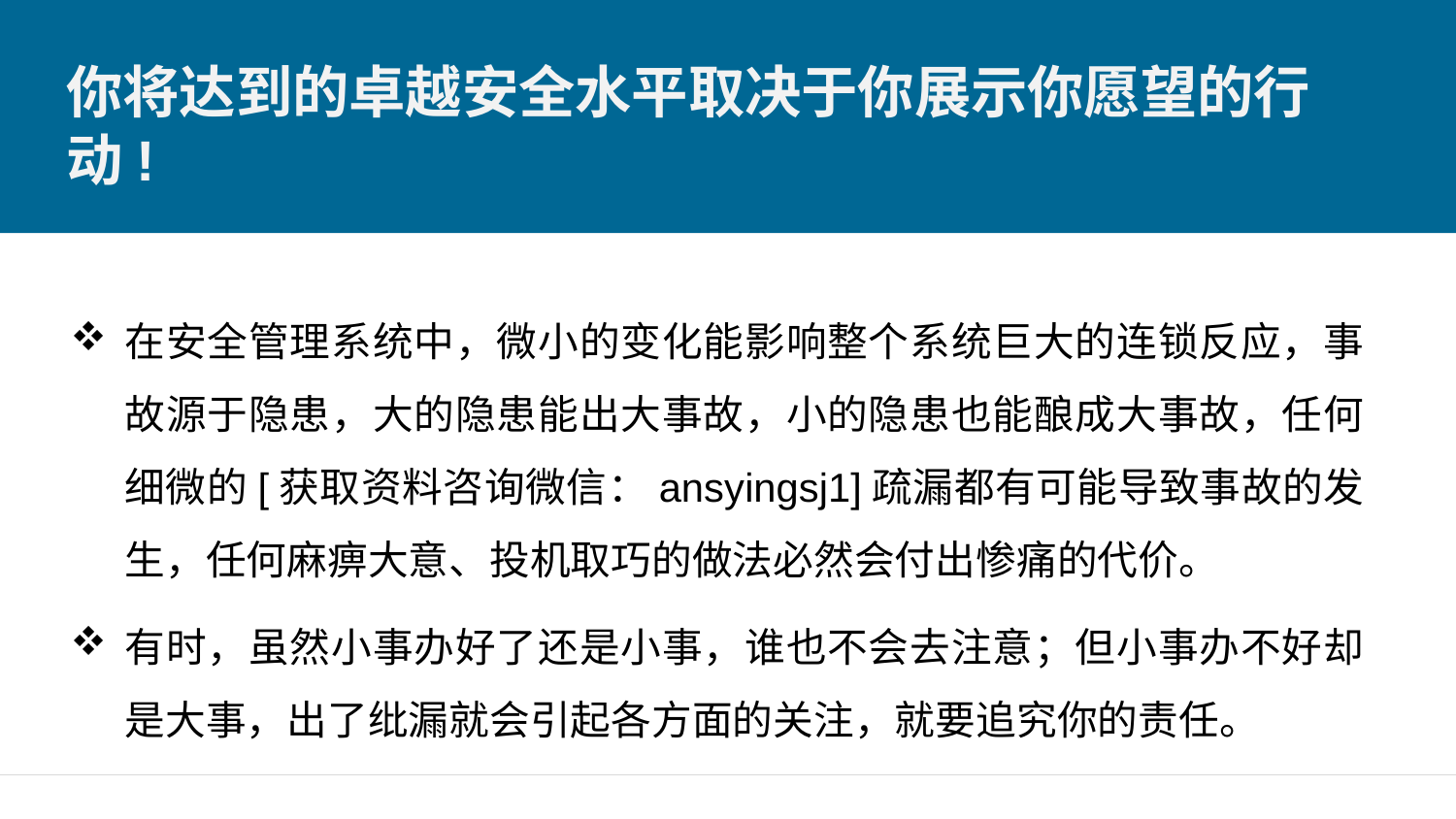

你将达到的卓越安全水平取决于你展示你愿望的行动!
在安全管理系统中，微小的变化能影响整个系统巨大的连锁反应，事故源于隐患，大的隐患能出大事故，小的隐患也能酿成大事故，任何细微的[获取资料咨询微信：ansyingsj1]疏漏都有可能导致事故的发生，任何麻痹大意、投机取巧的做法必然会付出惨痛的代价。
有时，虽然小事办好了还是小事，谁也不会去注意；但小事办不好却是大事，出了纰漏就会引起各方面的关注，就要追究你的责任。